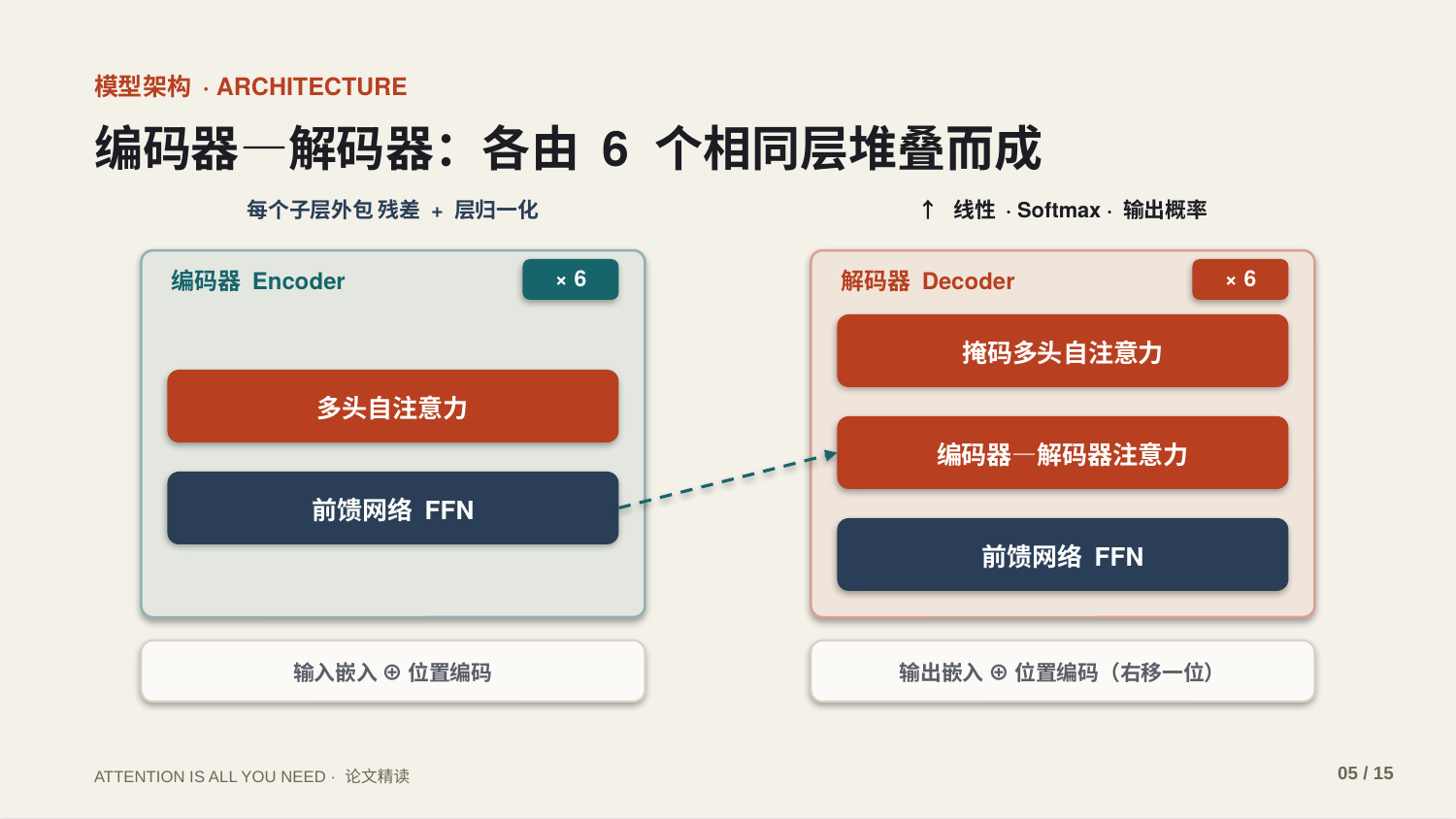

模型架构 · ARCHITECTURE
编码器—解码器：各由 6 个相同层堆叠而成
每个子层外包 残差 + 层归一化
↑  线性 · Softmax · 输出概率

× 6
× 6
编码器 Encoder

解码器 Decoder

掩码多头自注意力

多头自注意力

编码器—解码器注意力

前馈网络 FFN

前馈网络 FFN

输入嵌入 ⊕ 位置编码

输出嵌入 ⊕ 位置编码（右移一位）
05 / 15
ATTENTION IS ALL YOU NEED · 论文精读